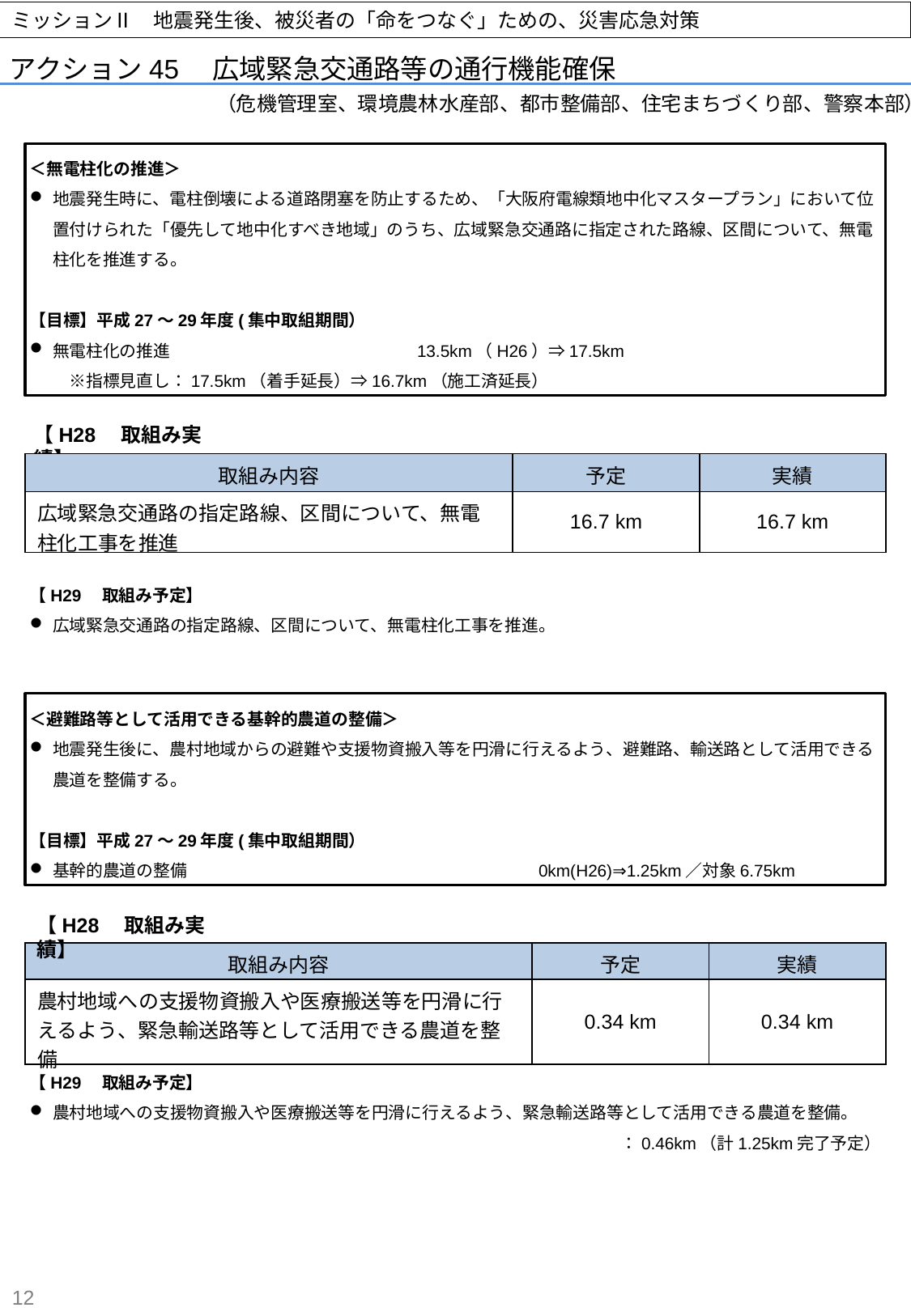

アクション45　広域緊急交通路等の通行機能確保
ミッションⅡ　地震発生後、被災者の「命をつなぐ」ための、災害応急対策
（危機管理室、環境農林水産部、都市整備部、住宅まちづくり部、警察本部）
＜無電柱化の推進＞
地震発生時に、電柱倒壊による道路閉塞を防止するため、「大阪府電線類地中化マスタープラン」において位置付けられた「優先して地中化すべき地域」のうち、広域緊急交通路に指定された路線、区間について、無電柱化を推進する。

【目標】平成27～29年度(集中取組期間）
無電柱化の推進			13.5km（H26）⇒17.5km
　※指標見直し：17.5km（着手延長）⇒16.7km（施工済延長）
【H28　取組み実績】
| 取組み内容 | 予定 | 実績 |
| --- | --- | --- |
| 広域緊急交通路の指定路線、区間について、無電柱化工事を推進 | 16.7 km | 16.7 km |
【H29　取組み予定】
広域緊急交通路の指定路線、区間について、無電柱化工事を推進。

＜避難路等として活用できる基幹的農道の整備＞
地震発生後に、農村地域からの避難や支援物資搬入等を円滑に行えるよう、避難路、輸送路として活用できる農道を整備する。

【目標】平成27～29年度(集中取組期間）
基幹的農道の整備			0km(H26)⇒1.25km／対象6.75km
【H28　取組み実績】
| 取組み内容 | 予定 | 実績 |
| --- | --- | --- |
| 農村地域への支援物資搬入や医療搬送等を円滑に行えるよう、緊急輸送路等として活用できる農道を整備 | 0.34 km | 0.34 km |
【H29　取組み予定】
農村地域への支援物資搬入や医療搬送等を円滑に行えるよう、緊急輸送路等として活用できる農道を整備。
：0.46km（計1.25km完了予定）

12